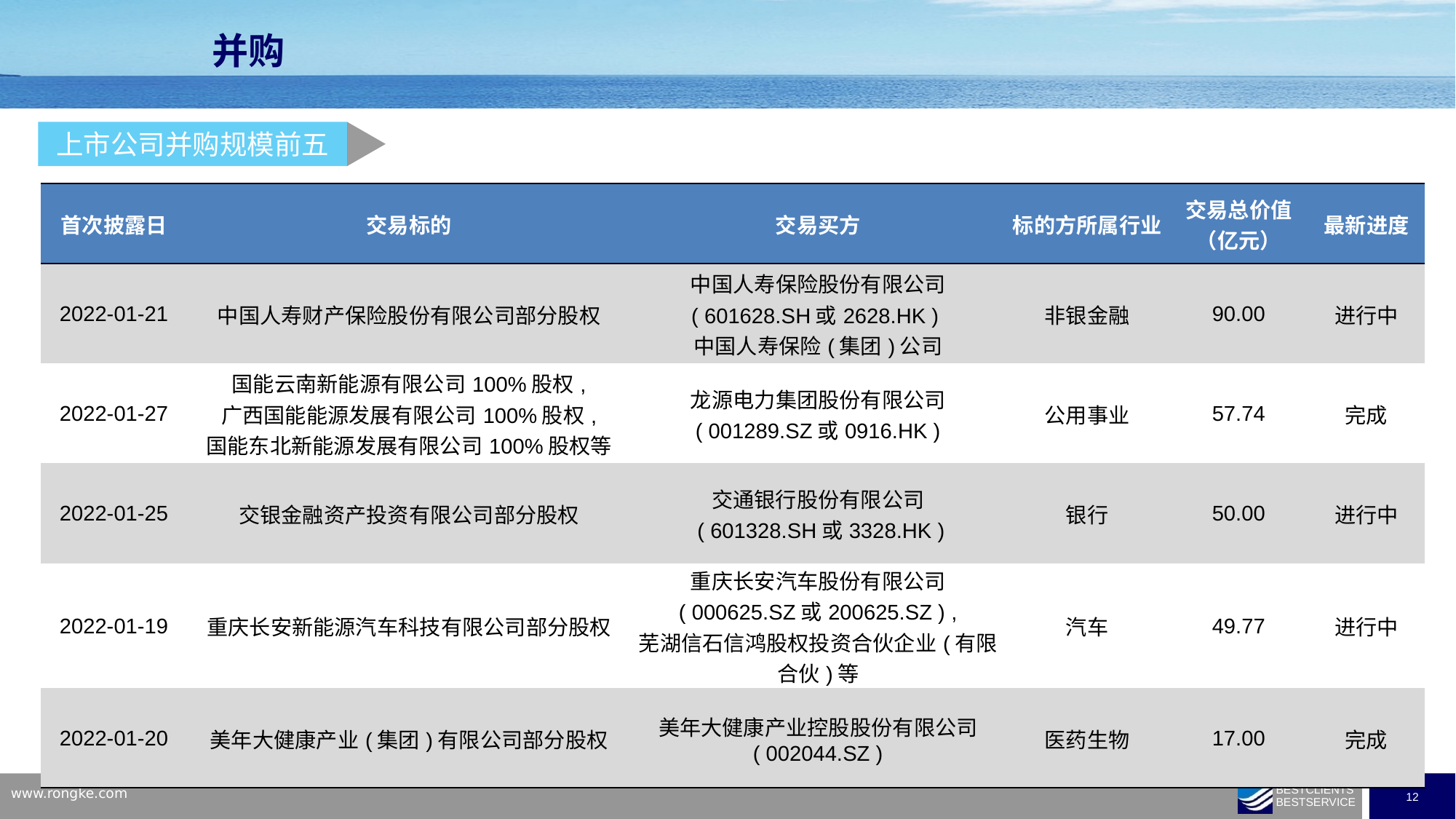

并购

上市公司并购规模前五
| 首次披露日 | 交易标的 | 交易买方 | 标的方所属行业 | 交易总价值 （亿元） | 最新进度 |
| --- | --- | --- | --- | --- | --- |
| 2022-01-21 | 中国人寿财产保险股份有限公司部分股权 | 中国人寿保险股份有限公司 ( 601628.SH或2628.HK ) 中国人寿保险(集团)公司 | 非银金融 | 90.00 | 进行中 |
| 2022-01-27 | 国能云南新能源有限公司100%股权, 广西国能能源发展有限公司100%股权, 国能东北新能源发展有限公司100%股权等 | 龙源电力集团股份有限公司 ( 001289.SZ或0916.HK ) | 公用事业 | 57.74 | 完成 |
| 2022-01-25 | 交银金融资产投资有限公司部分股权 | 交通银行股份有限公司 ( 601328.SH或3328.HK ) | 银行 | 50.00 | 进行中 |
| 2022-01-19 | 重庆长安新能源汽车科技有限公司部分股权 | 重庆长安汽车股份有限公司 ( 000625.SZ或200625.SZ ) , 芜湖信石信鸿股权投资合伙企业(有限合伙)等 | 汽车 | 49.77 | 进行中 |
| 2022-01-20 | 美年大健康产业(集团)有限公司部分股权 | 美年大健康产业控股股份有限公司 ( 002044.SZ ) | 医药生物 | 17.00 | 完成 |